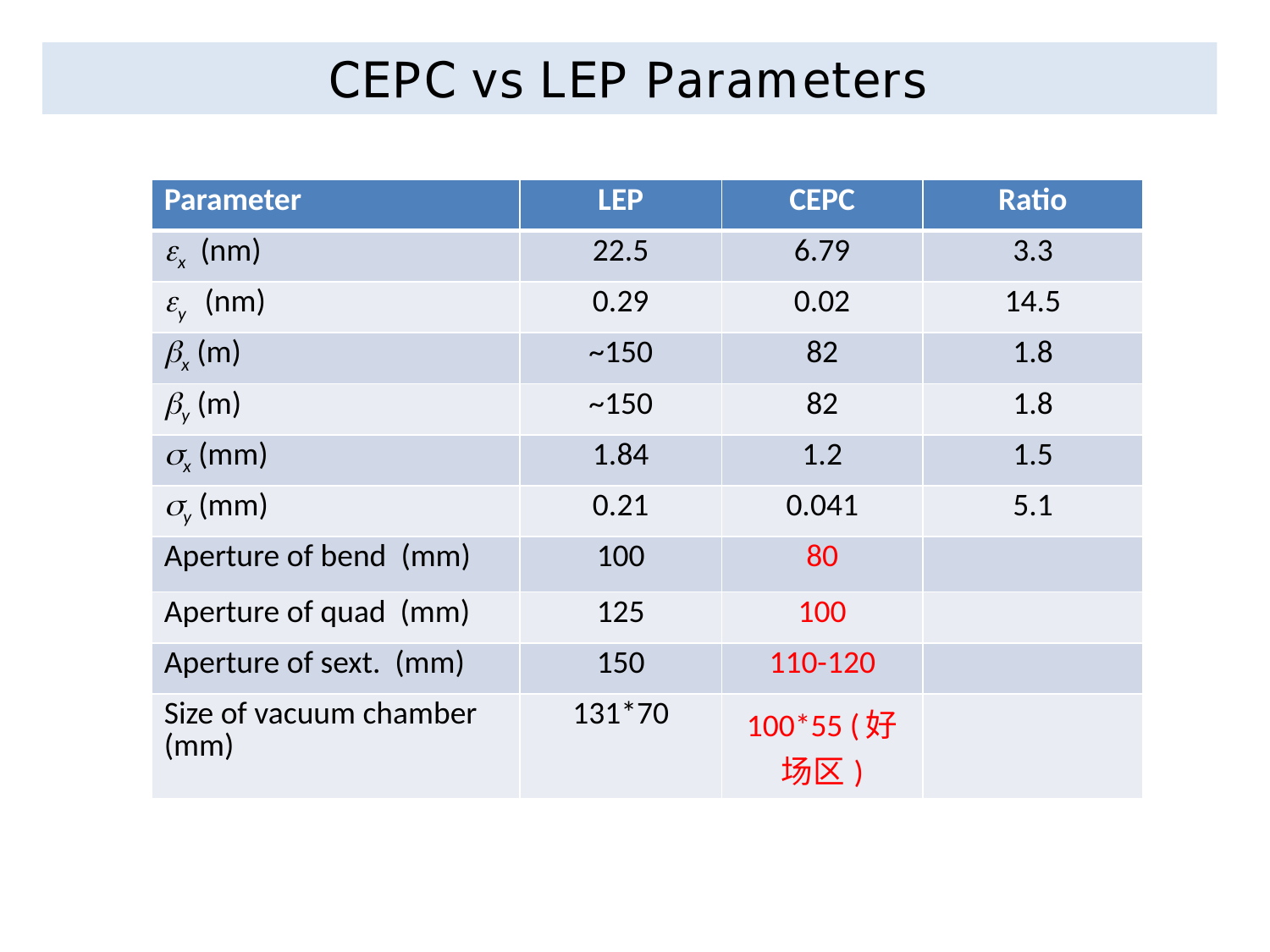

CEPC vs LEP Parameters
| Parameter | LEP | CEPC | Ratio |
| --- | --- | --- | --- |
| εx (nm) | 22.5 | 6.79 | 3.3 |
| εy (nm) | 0.29 | 0.02 | 14.5 |
| βx (m) | ~150 | 82 | 1.8 |
| βy (m) | ~150 | 82 | 1.8 |
| σx (mm) | 1.84 | 1.2 | 1.5 |
| σy (mm) | 0.21 | 0.041 | 5.1 |
| Aperture of bend (mm) | 100 | 80 |  |
| Aperture of quad (mm) | 125 | 100 |  |
| Aperture of sext. (mm) | 150 | 110-120 |  |
| Size of vacuum chamber (mm) | 131\*70 | 100\*55 (好场区) |  |